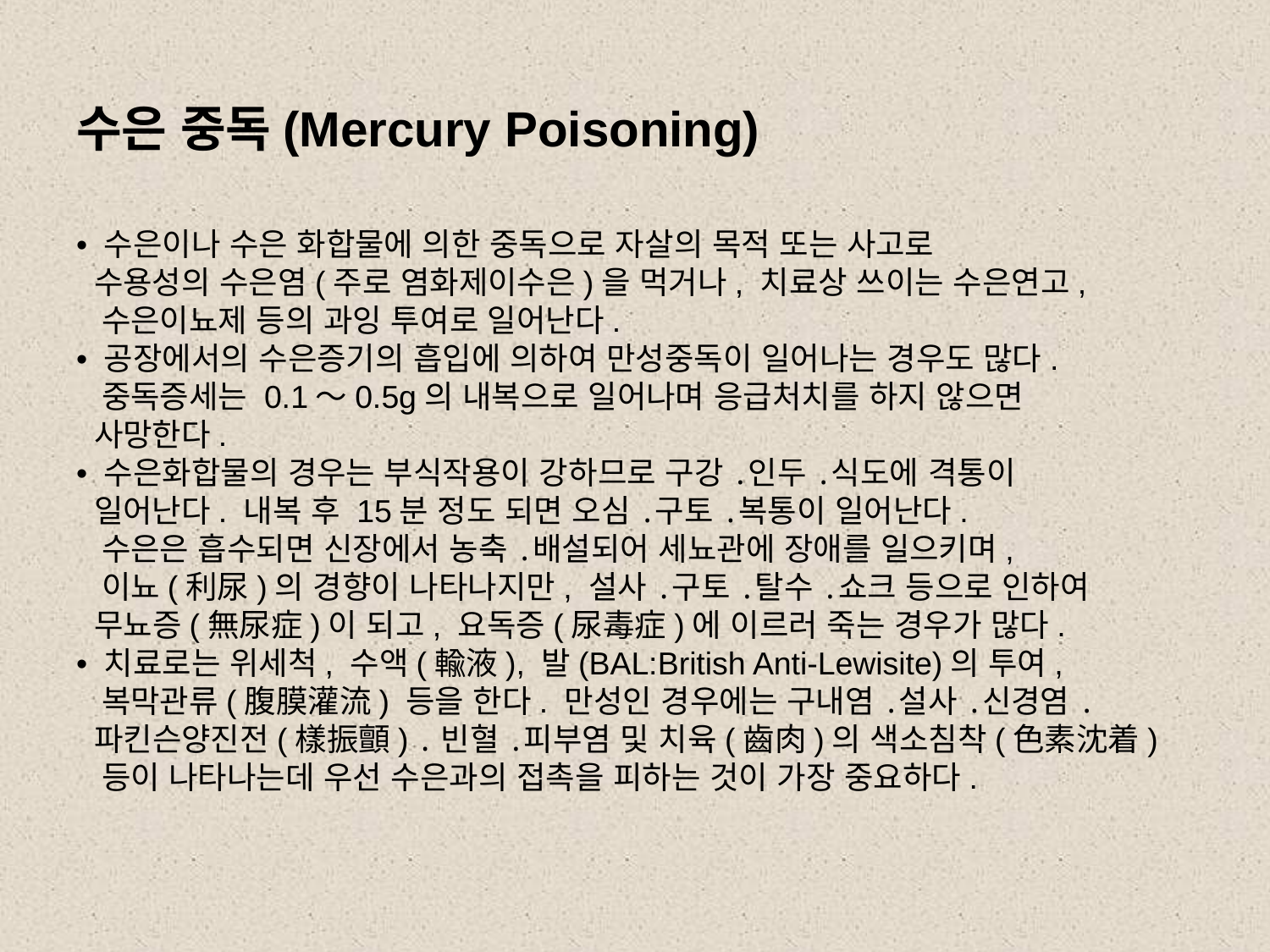

# 수은 중독(Mercury Poisoning) • 수은이나 수은 화합물에 의한 중독으로 자살의 목적 또는 사고로 수용성의 수은염(주로 염화제이수은)을 먹거나, 치료상 쓰이는 수은연고, 수은이뇨제 등의 과잉 투여로 일어난다. • 공장에서의 수은증기의 흡입에 의하여 만성중독이 일어나는 경우도 많다. 중독증세는 0.1～0.5g의 내복으로 일어나며 응급처치를 하지 않으면 사망한다. • 수은화합물의 경우는 부식작용이 강하므로 구강 ․인두 ․식도에 격통이 일어난다. 내복 후 15분 정도 되면 오심 ․구토 ․복통이 일어난다. 수은은 흡수되면 신장에서 농축 ․배설되어 세뇨관에 장애를 일으키며, 이뇨(利尿)의 경향이 나타나지만, 설사 ․구토 ․탈수 ․쇼크 등으로 인하여 무뇨증(無尿症)이 되고, 요독증(尿毒症)에 이르러 죽는 경우가 많다. • 치료로는 위세척, 수액(輸液), 발(BAL:British Anti-Lewisite)의 투여, 복막관류(腹膜灌流) 등을 한다. 만성인 경우에는 구내염 ․설사 ․신경염 ․ 파킨슨양진전(樣振顫) ․빈혈 ․피부염 및 치육(齒肉)의 색소침착(色素沈着) 등이 나타나는데 우선 수은과의 접촉을 피하는 것이 가장 중요하다.